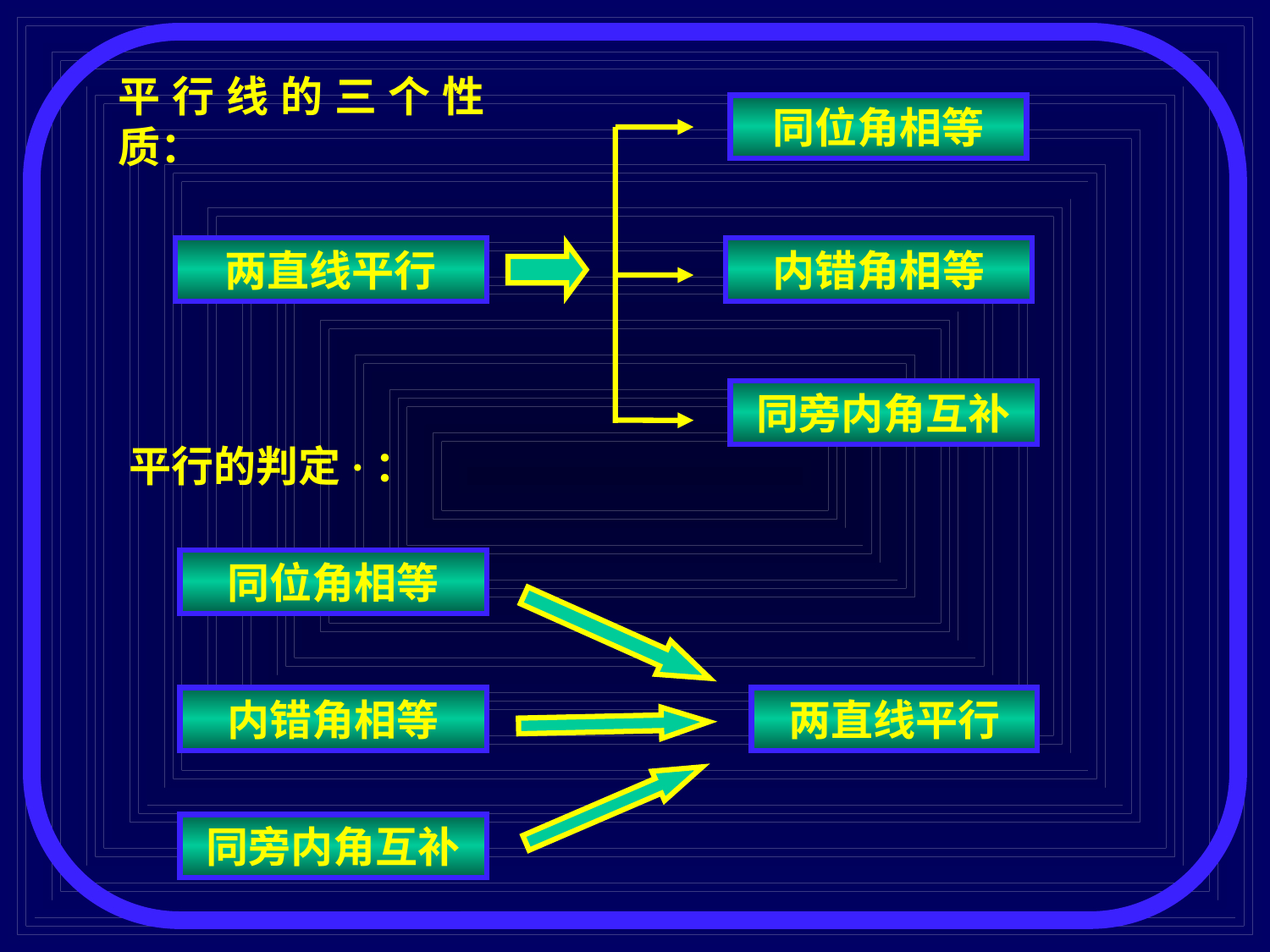

平行线的三个性质：
同位角相等

两直线平行
内错角相等

同旁内角互补

平行的判定·：
同位角相等

内错角相等
两直线平行

同旁内角互补